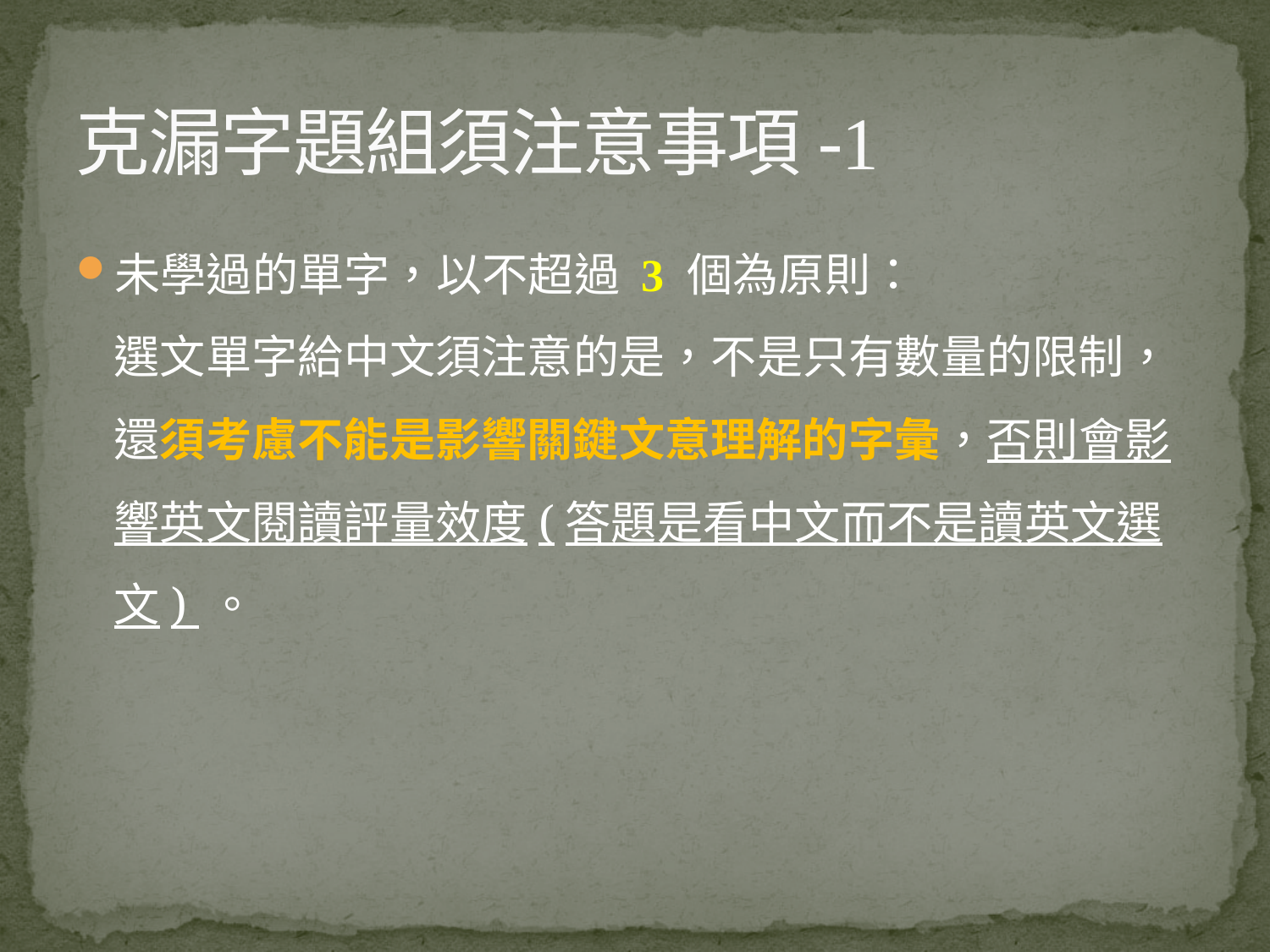

# 克漏字題組須注意事項-1
未學過的單字，以不超過 3 個為原則：
選文單字給中文須注意的是，不是只有數量的限制，還須考慮不能是影響關鍵文意理解的字彙，否則會影響英文閱讀評量效度(答題是看中文而不是讀英文選文) 。